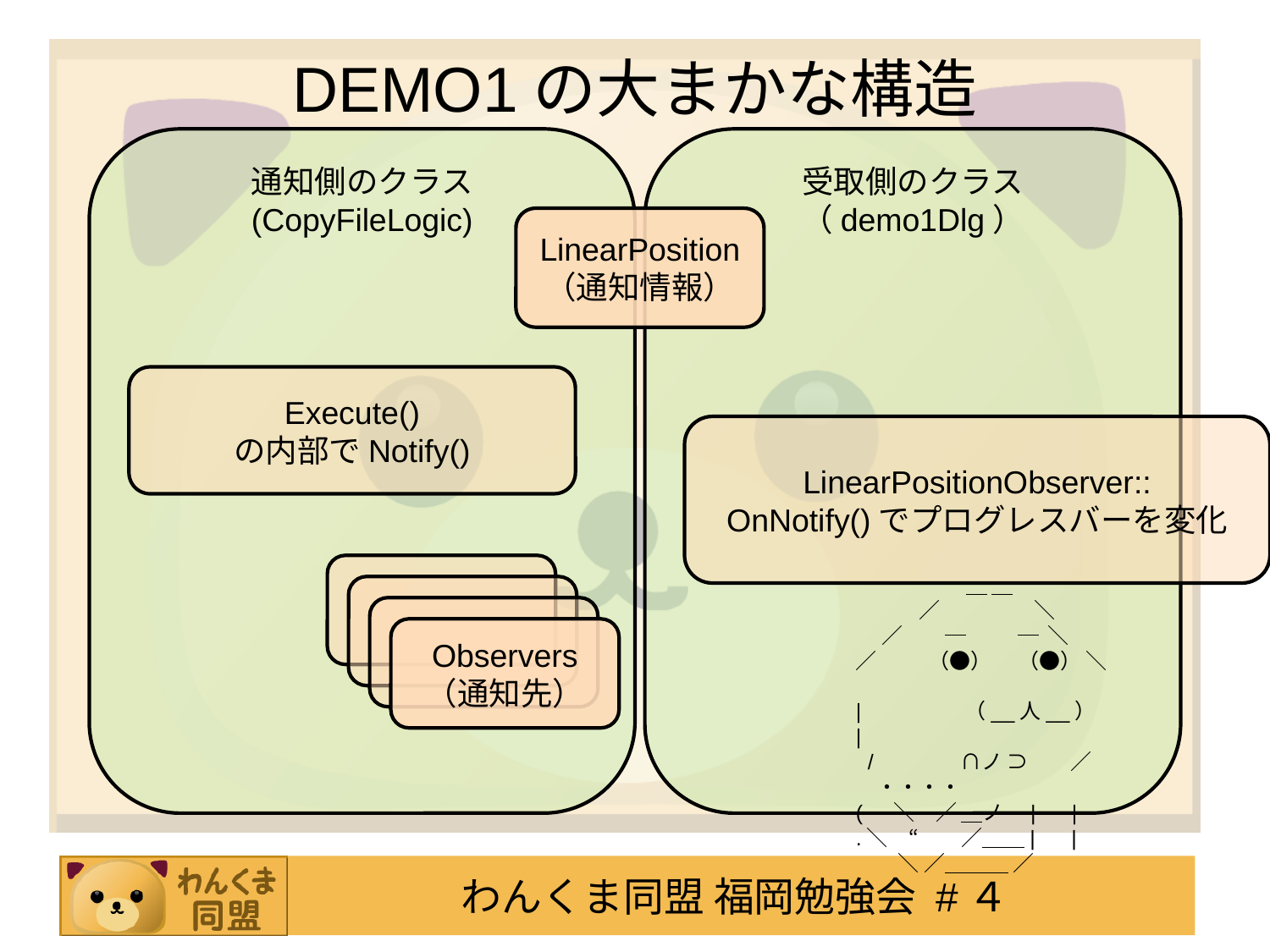

# DEMO1の大まかな構造
通知側のクラス
(CopyFileLogic)
受取側のクラス
（demo1Dlg）
LinearPosition
（通知情報）
Execute()
の内部でNotify()
LinearPositionObserver::
OnNotify()でプログレスバーを変化

　　　　 　＿ ＿
　　　／　　 　 　＼
　 ／　　─　 　 ─  ＼
／ 　　 （●） 　（●） ＼
|　 　　 　 （__人__）　 |
  /　 　 　  ∩ノ ⊃　　／　・・・・
(　 ＼　／ ＿ノ　|　 |
.＼　“　　／＿＿|　 |
　　＼ ／＿＿＿ ／

Observers
（通知先）